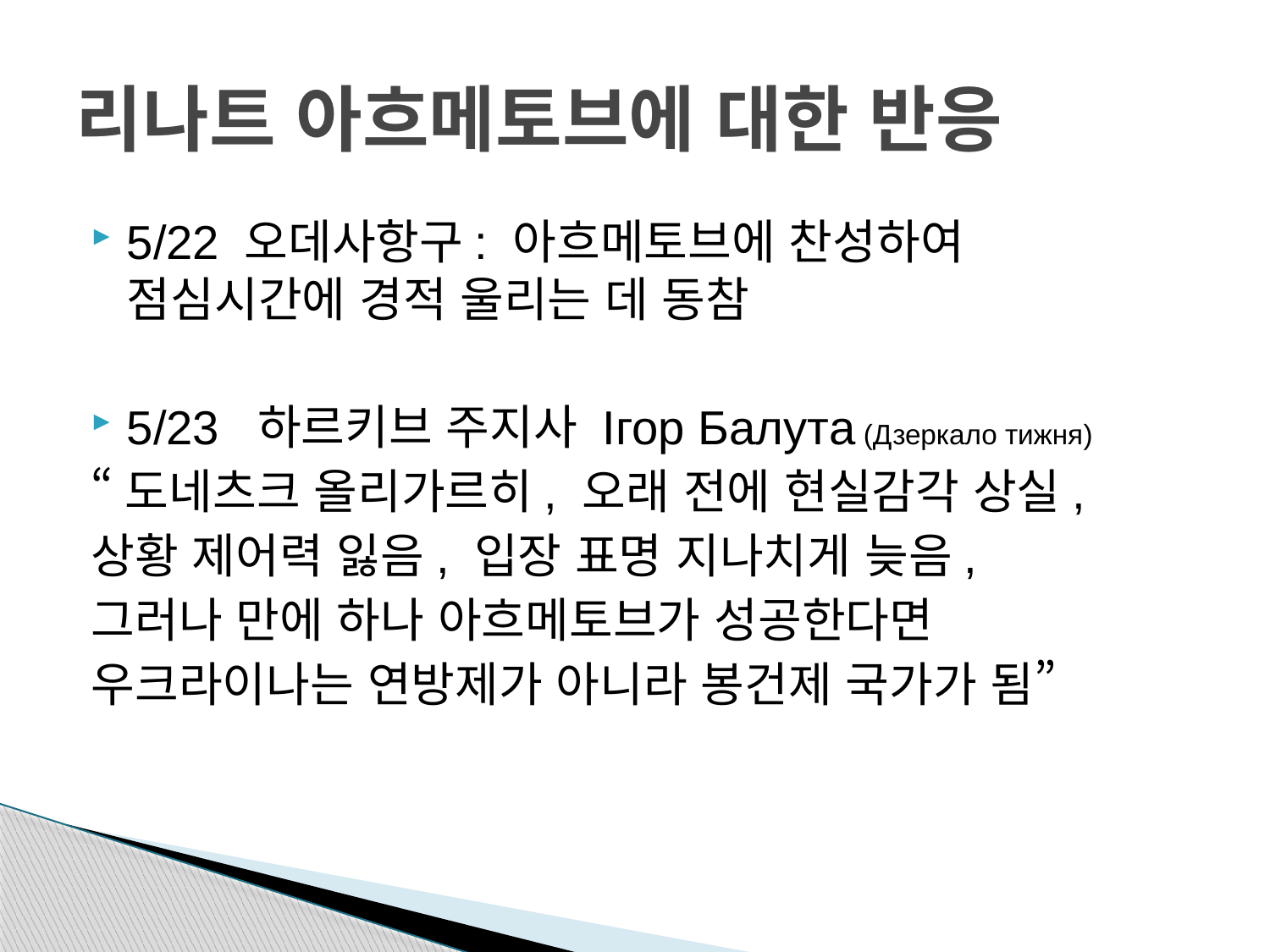

# 리나트 아흐메토브에 대한 반응
5/22 오데사항구: 아흐메토브에 찬성하여 점심시간에 경적 울리는 데 동참

5/23  하르키브 주지사 Ігор Балута (Дзеркало тижня)
“도네츠크 올리가르히, 오래 전에 현실감각 상실,
상황 제어력 잃음, 입장 표명 지나치게 늦음,
그러나 만에 하나 아흐메토브가 성공한다면
우크라이나는 연방제가 아니라 봉건제 국가가 됨”